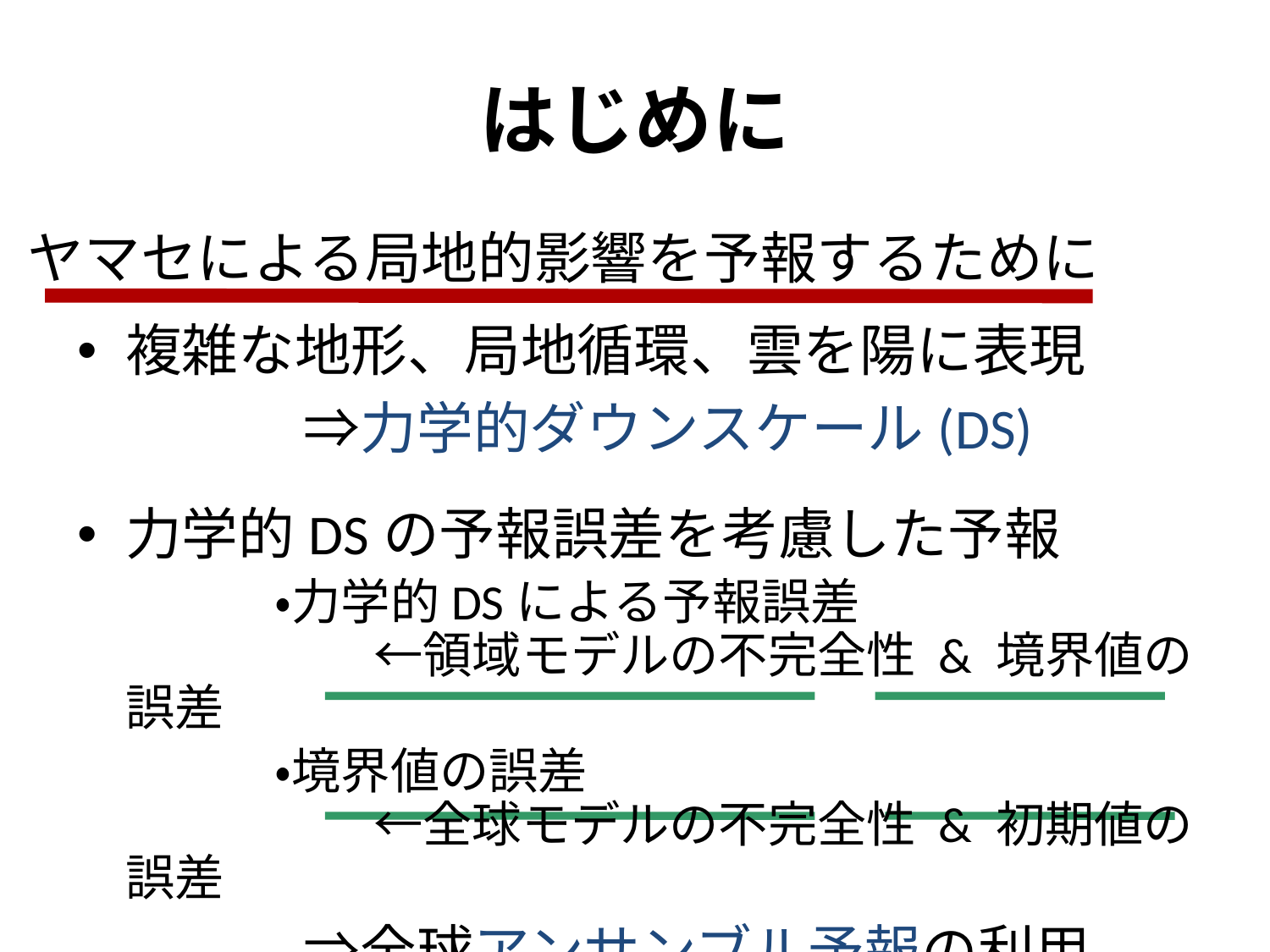

# はじめに
ヤマセによる局地的影響を予報するために

複雑な地形、局地循環、雲を陽に表現
　　　　⇒力学的ダウンスケール(DS)
力学的DSの予報誤差を考慮した予報
　　　　・力学的DSによる予報誤差
　　　　　　←領域モデルの不完全性 & 境界値の誤差
　　　　・境界値の誤差
　　　　　　←全球モデルの不完全性 & 初期値の誤差
　　　　⇒全球アンサンブル予報の利用